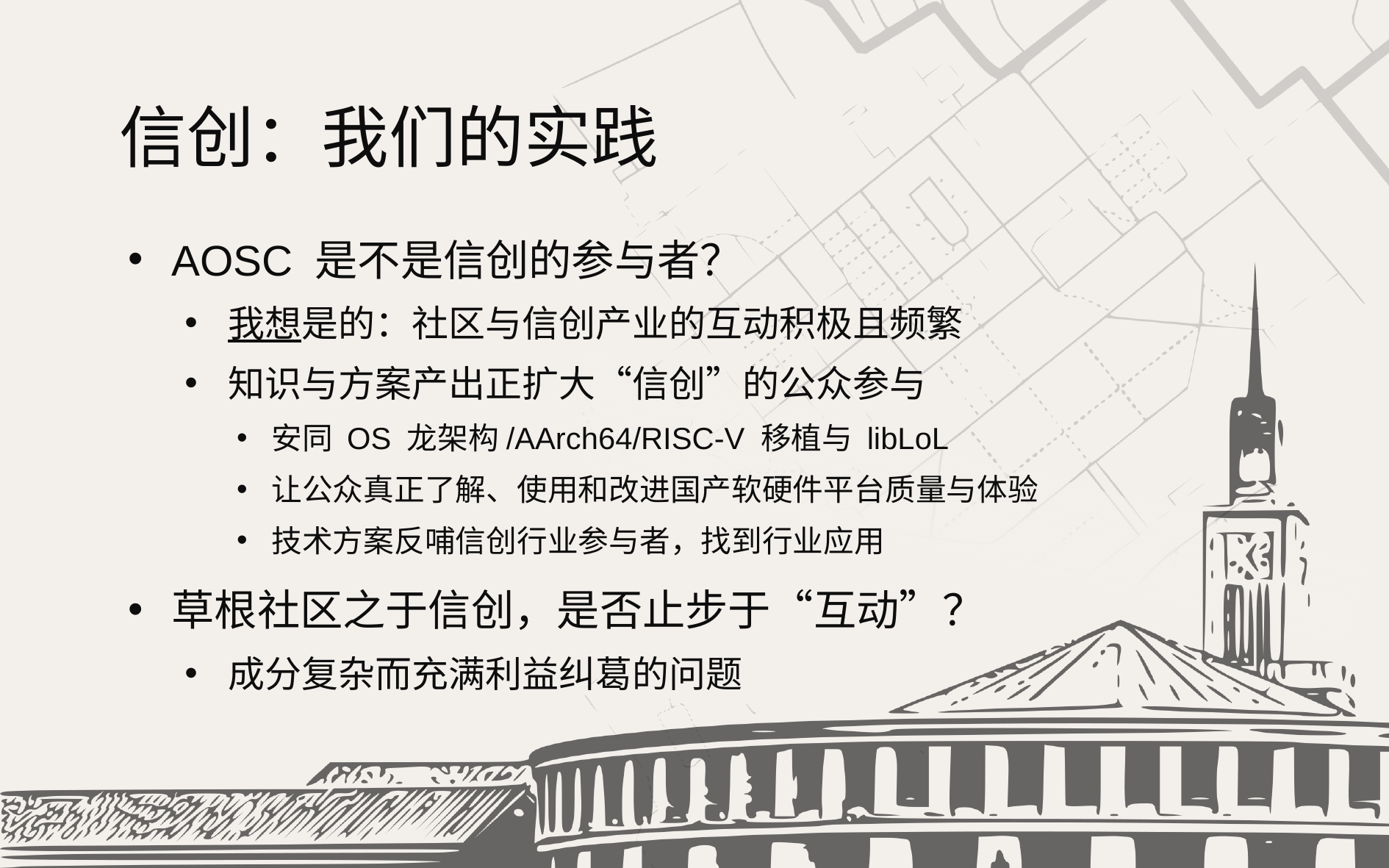

# 信创：我们的实践
AOSC 是不是信创的参与者？
我想是的：社区与信创产业的互动积极且频繁
知识与方案产出正扩大“信创”的公众参与
安同 OS 龙架构/AArch64/RISC-V 移植与 libLoL
让公众真正了解、使用和改进国产软硬件平台质量与体验
技术方案反哺信创行业参与者，找到行业应用
草根社区之于信创，是否止步于“互动”？
成分复杂而充满利益纠葛的问题